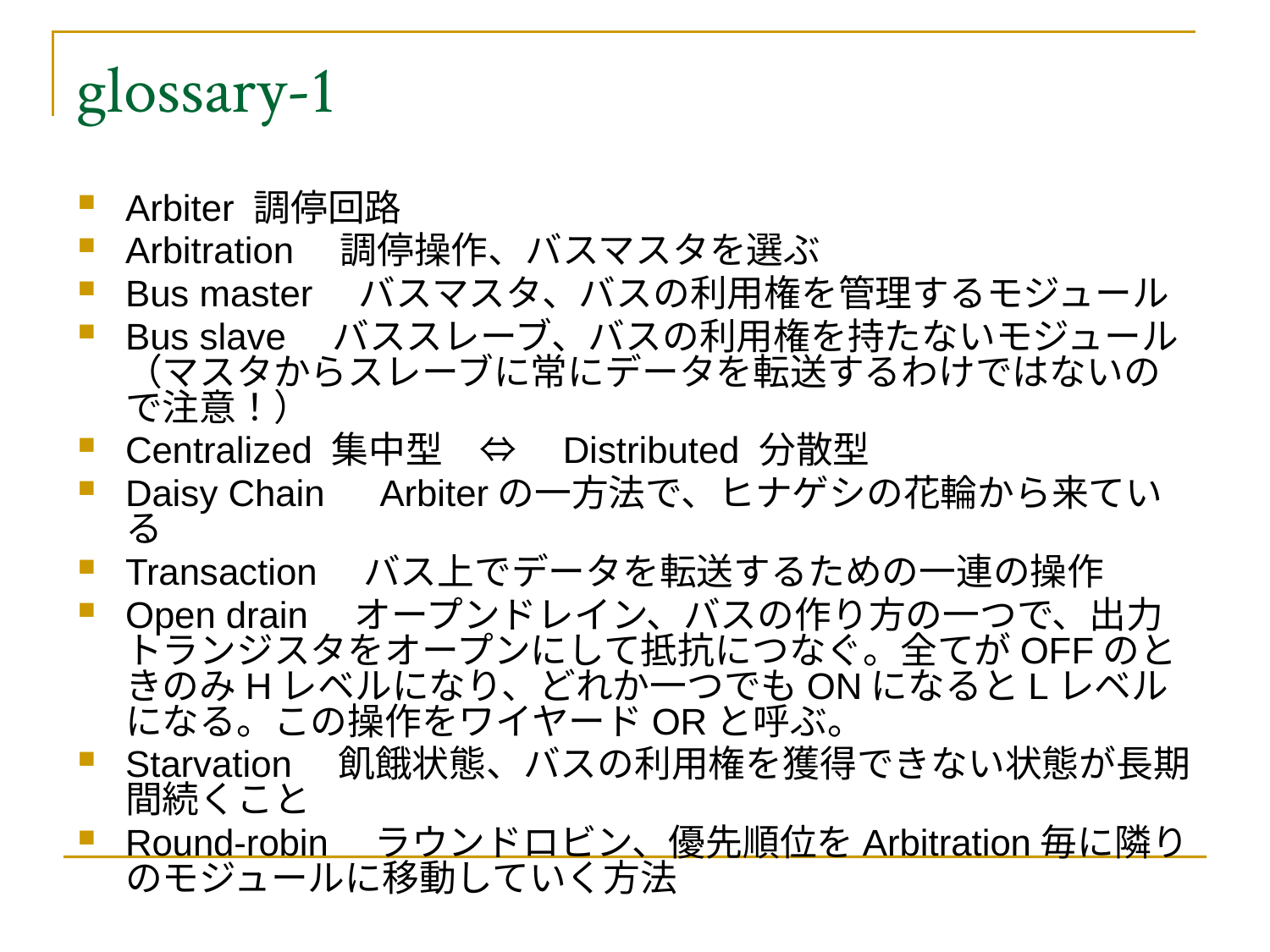

# glossary-1
Arbiter 調停回路
Arbitration　調停操作、バスマスタを選ぶ
Bus master　バスマスタ、バスの利用権を管理するモジュール
Bus slave　バススレーブ、バスの利用権を持たないモジュール（マスタからスレーブに常にデータを転送するわけではないので注意！）
Centralized 集中型　⇔　Distributed 分散型
Daisy Chain　Arbiterの一方法で、ヒナゲシの花輪から来ている
Transaction　バス上でデータを転送するための一連の操作
Open drain　オープンドレイン、バスの作り方の一つで、出力トランジスタをオープンにして抵抗につなぐ。全てがOFFのときのみHレベルになり、どれか一つでもONになるとLレベルになる。この操作をワイヤードORと呼ぶ。
Starvation　飢餓状態、バスの利用権を獲得できない状態が長期間続くこと
Round-robin　ラウンドロビン、優先順位をArbitration毎に隣りのモジュールに移動していく方法